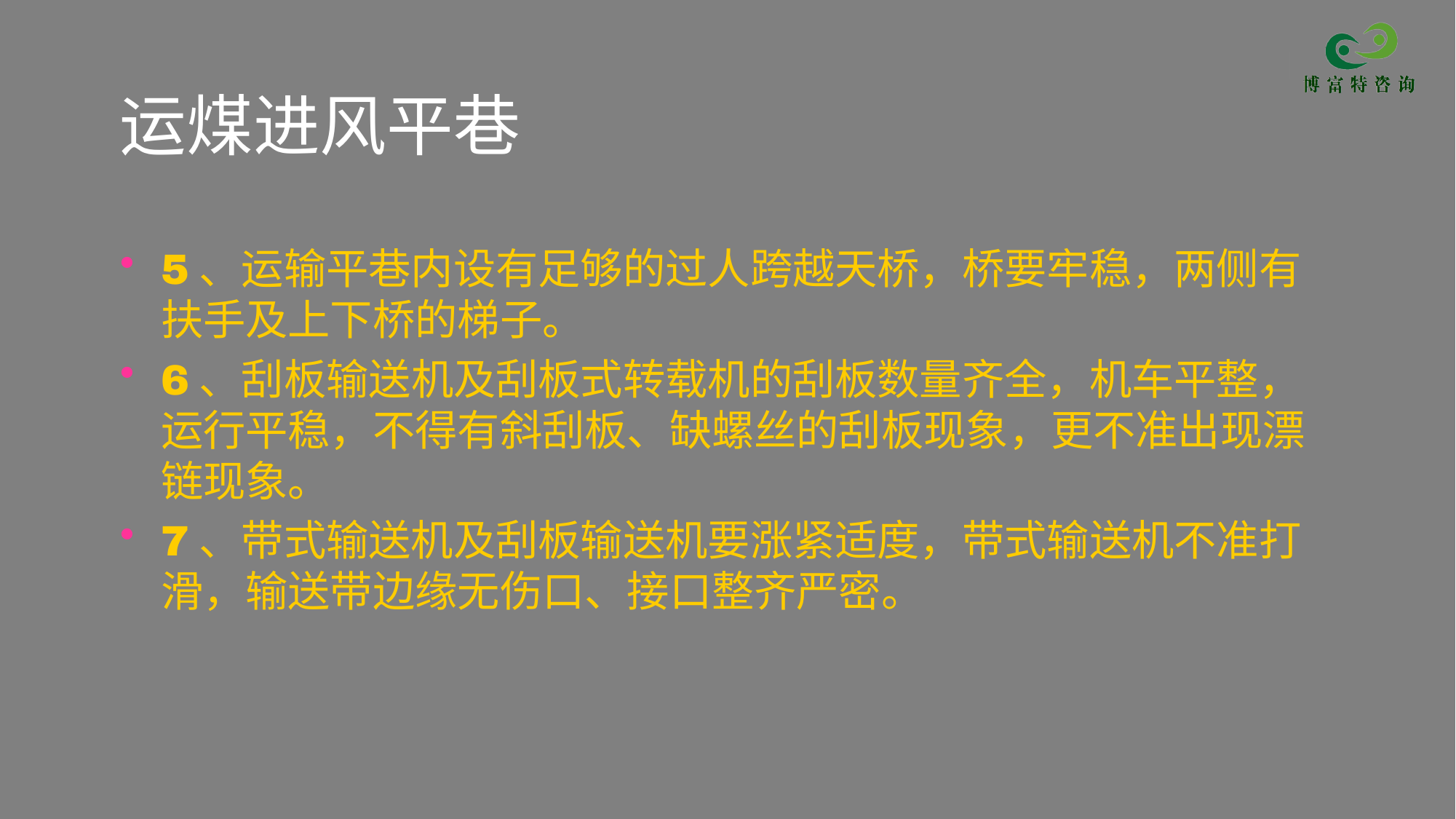

# 运煤进风平巷
5、运输平巷内设有足够的过人跨越天桥，桥要牢稳，两侧有扶手及上下桥的梯子。
6、刮板输送机及刮板式转载机的刮板数量齐全，机车平整，运行平稳，不得有斜刮板、缺螺丝的刮板现象，更不准出现漂链现象。
7、带式输送机及刮板输送机要涨紧适度，带式输送机不准打滑，输送带边缘无伤口、接口整齐严密。